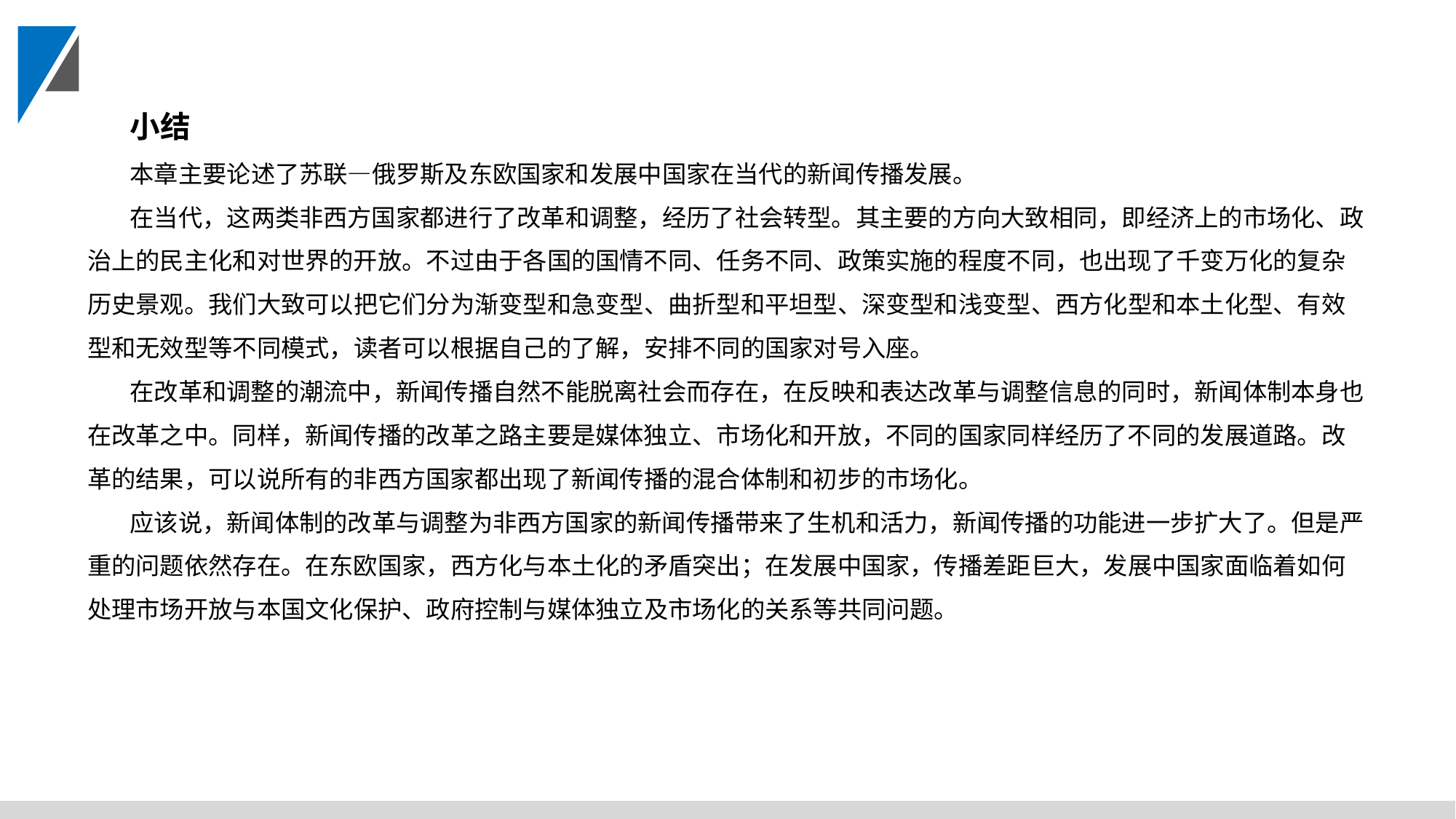

小结
本章主要论述了苏联—俄罗斯及东欧国家和发展中国家在当代的新闻传播发展。
在当代，这两类非西方国家都进行了改革和调整，经历了社会转型。其主要的方向大致相同，即经济上的市场化、政治上的民主化和对世界的开放。不过由于各国的国情不同、任务不同、政策实施的程度不同，也出现了千变万化的复杂历史景观。我们大致可以把它们分为渐变型和急变型、曲折型和平坦型、深变型和浅变型、西方化型和本土化型、有效型和无效型等不同模式，读者可以根据自己的了解，安排不同的国家对号入座。
在改革和调整的潮流中，新闻传播自然不能脱离社会而存在，在反映和表达改革与调整信息的同时，新闻体制本身也在改革之中。同样，新闻传播的改革之路主要是媒体独立、市场化和开放，不同的国家同样经历了不同的发展道路。改革的结果，可以说所有的非西方国家都出现了新闻传播的混合体制和初步的市场化。
应该说，新闻体制的改革与调整为非西方国家的新闻传播带来了生机和活力，新闻传播的功能进一步扩大了。但是严重的问题依然存在。在东欧国家，西方化与本土化的矛盾突出；在发展中国家，传播差距巨大，发展中国家面临着如何处理市场开放与本国文化保护、政府控制与媒体独立及市场化的关系等共同问题。